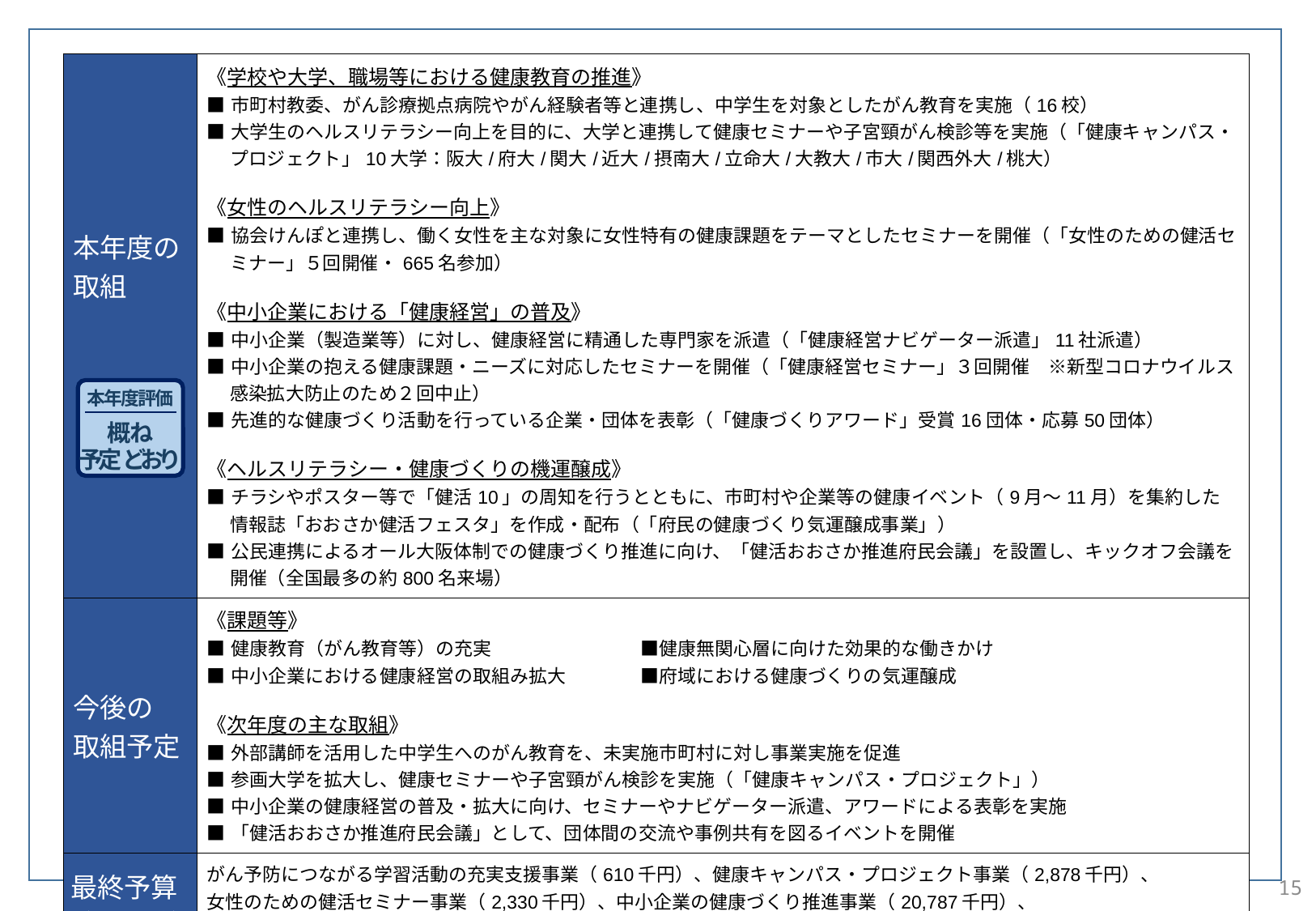

| 本年度の 取組 | 《学校や大学、職場等における健康教育の推進》 ■市町村教委、がん診療拠点病院やがん経験者等と連携し、中学生を対象としたがん教育を実施（16校） ■大学生のヘルスリテラシー向上を目的に、大学と連携して健康セミナーや子宮頸がん検診等を実施（「健康キャンパス・プロジェクト」10大学：阪大/府大/関大/近大/摂南大/立命大/大教大/市大/関西外大/桃大） 《女性のヘルスリテラシー向上》 ■協会けんぽと連携し、働く女性を主な対象に女性特有の健康課題をテーマとしたセミナーを開催（「女性のための健活セミナー」５回開催・665名参加） 《中小企業における「健康経営」の普及》 ■中小企業（製造業等）に対し、健康経営に精通した専門家を派遣（「健康経営ナビゲーター派遣」11社派遣） ■中小企業の抱える健康課題・ニーズに対応したセミナーを開催（「健康経営セミナー」３回開催　※新型コロナウイルス感染拡大防止のため２回中止） ■先進的な健康づくり活動を行っている企業・団体を表彰（「健康づくりアワード」受賞16団体・応募50団体） 《ヘルスリテラシー・健康づくりの機運醸成》 ■チラシやポスター等で「健活10」の周知を行うとともに、市町村や企業等の健康イベント（9月～11月）を集約した情報誌「おおさか健活フェスタ」を作成・配布（「府民の健康づくり気運醸成事業」） ■公民連携によるオール大阪体制での健康づくり推進に向け、「健活おおさか推進府民会議」を設置し、キックオフ会議を開催（全国最多の約800名来場） |
| --- | --- |
| 今後の 取組予定 | 《課題等》 ■健康教育（がん教育等）の充実　　　　　　　　■健康無関心層に向けた効果的な働きかけ ■中小企業における健康経営の取組み拡大　　　　■府域における健康づくりの気運醸成 《次年度の主な取組》 ■外部講師を活用した中学生へのがん教育を、未実施市町村に対し事業実施を促進 ■参画大学を拡大し、健康セミナーや子宮頸がん検診を実施（「健康キャンパス・プロジェクト」） ■中小企業の健康経営の普及・拡大に向け、セミナーやナビゲーター派遣、アワードによる表彰を実施 ■「健活おおさか推進府民会議」として、団体間の交流や事例共有を図るイベントを開催 |
| 最終予算 （主要事業） | がん予防につながる学習活動の充実支援事業（610千円）、健康キャンパス・プロジェクト事業（2,878千円）、 女性のための健活セミナー事業（2,330千円）、中小企業の健康づくり推進事業（20,787千円）、 府民の健康づくり気運醸成事業（4,971千円）、健活おおさか推進府民会議（1,857千円） |
本年度評価

概ね
予定どおり
15